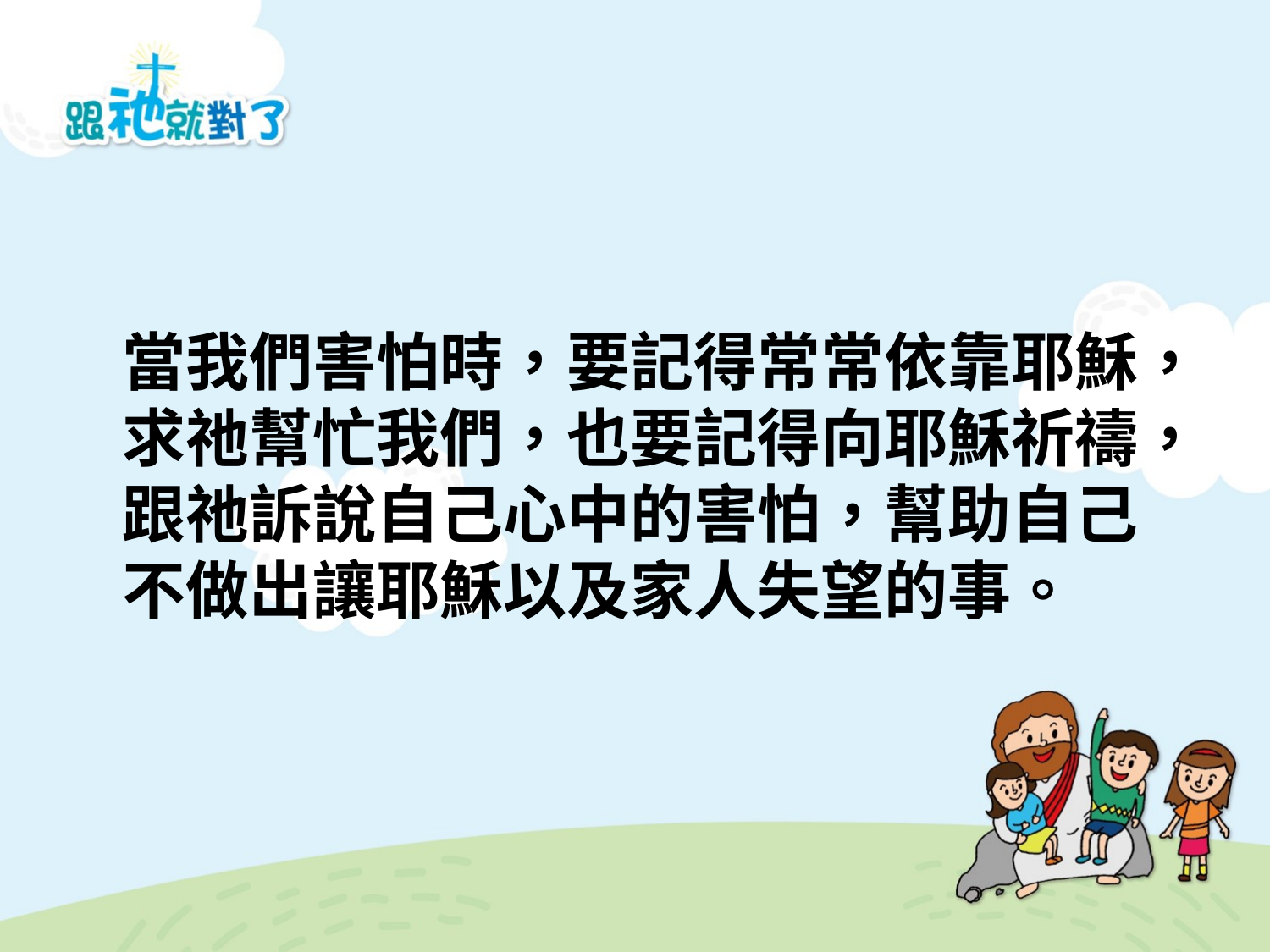

當我們害怕時，要記得常常依靠耶穌，求祂幫忙我們，也要記得向耶穌祈禱，跟祂訴說自己心中的害怕，幫助自己不做出讓耶穌以及家人失望的事。